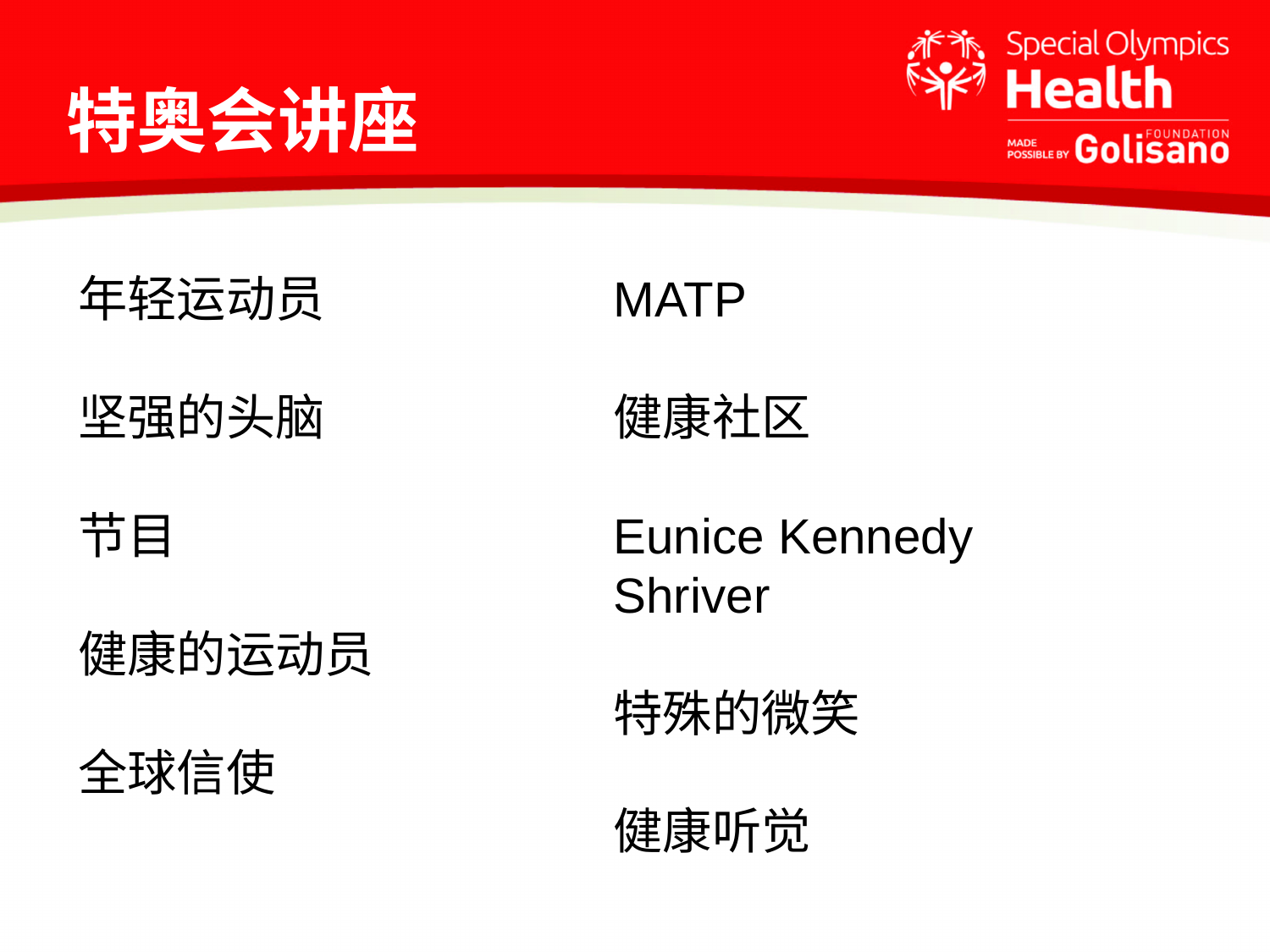

# 特奥会讲座
年轻运动员

坚强的头脑

节目

健康的运动员

全球信使
MATP

健康社区

Eunice Kennedy Shriver

特殊的微笑

健康听觉